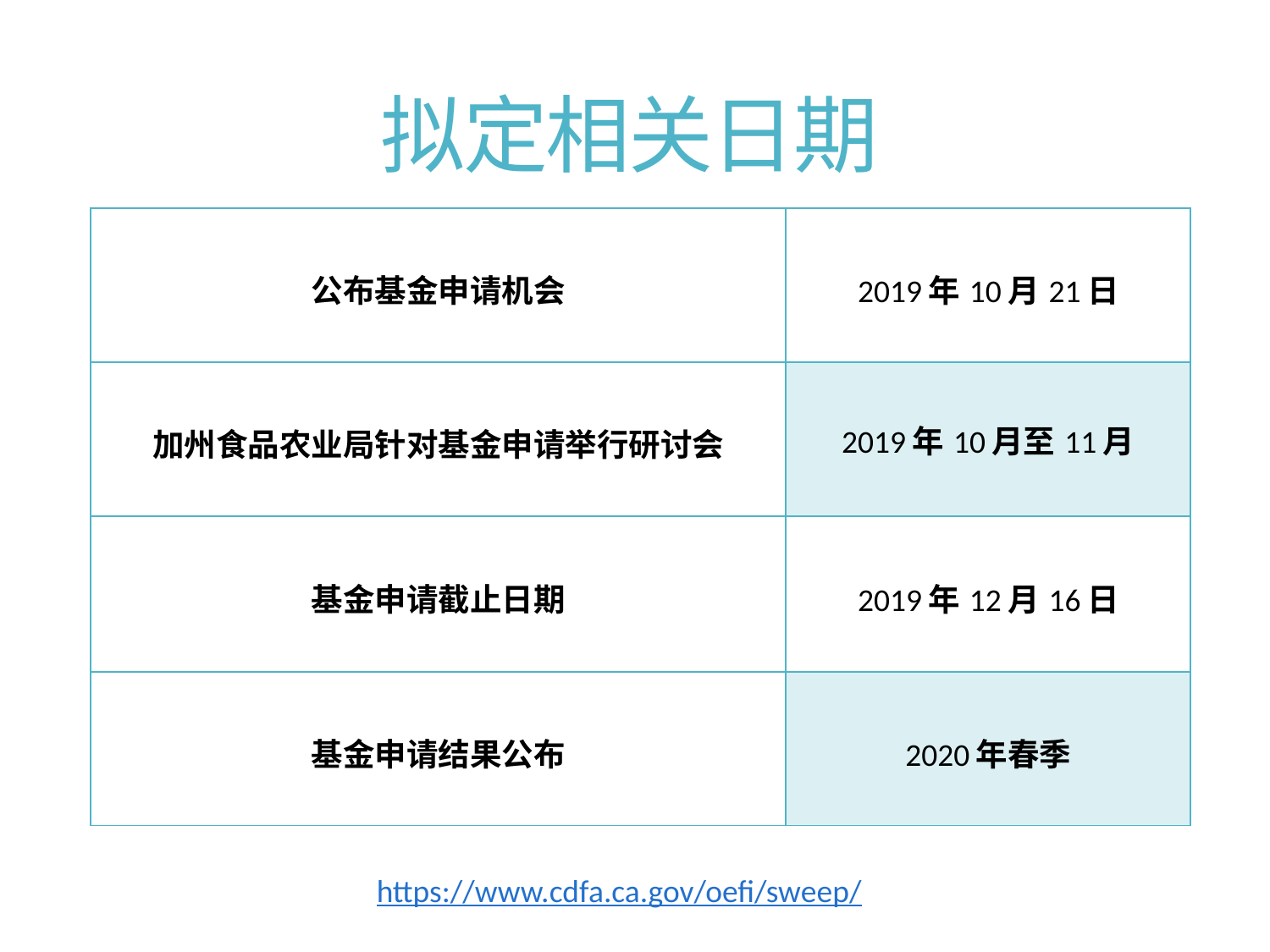

# 拟定相关日期
| 公布基金申请机会 | 2019年10月21日 |
| --- | --- |
| 加州食品农业局针对基金申请举行研讨会 | 2019年10月至11月 |
| 基金申请截止日期 | 2019年12月16日 |
| 基金申请结果公布 | 2020年春季 |
https://www.cdfa.ca.gov/oefi/sweep/